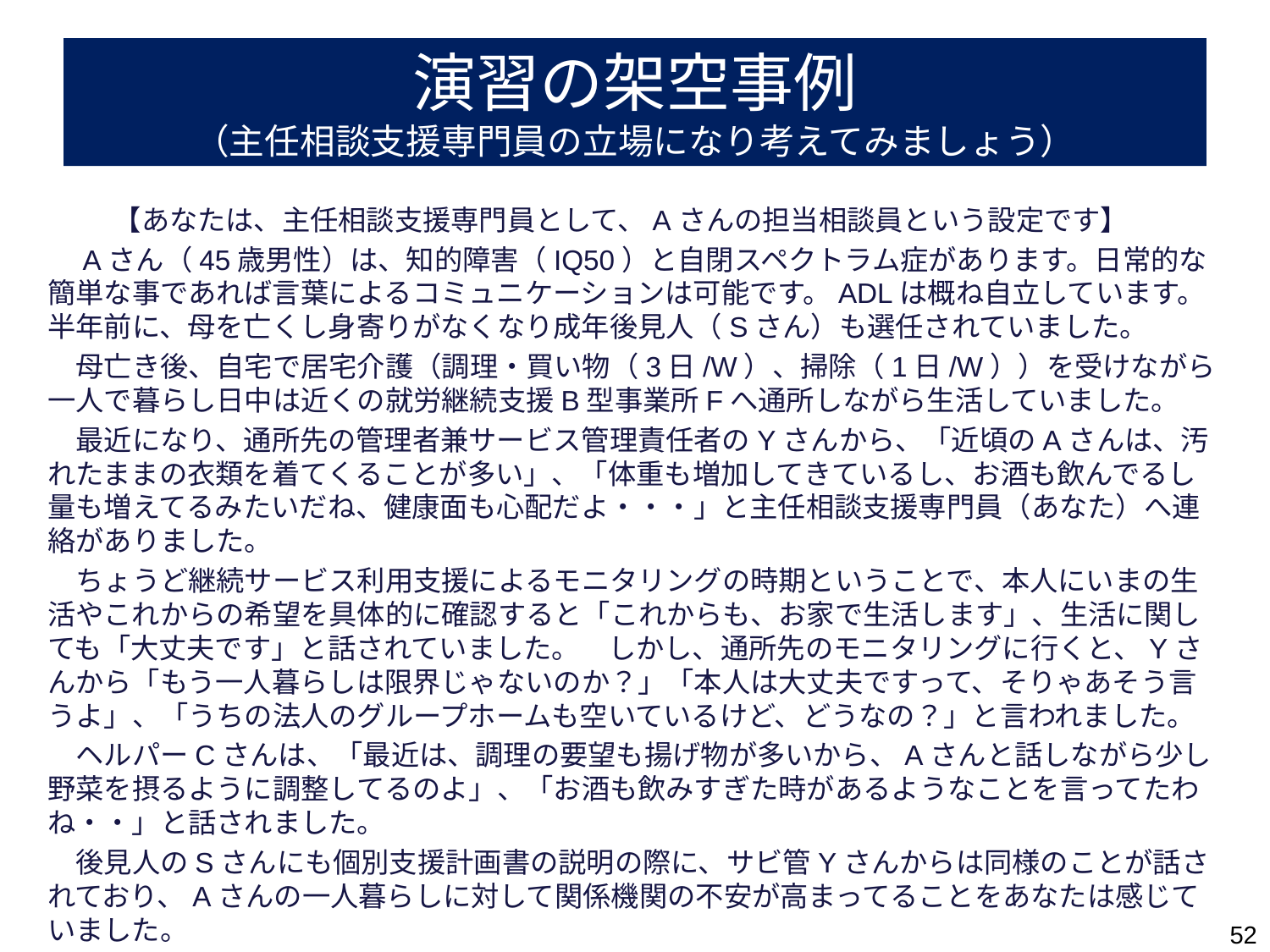

# 演習の架空事例 （主任相談支援専門員の立場になり考えてみましょう）
【あなたは、主任相談支援専門員として、Aさんの担当相談員という設定です】
　Aさん（45歳男性）は、知的障害（IQ50）と自閉スペクトラム症があります。日常的な簡単な事であれば言葉によるコミュニケーションは可能です。ADLは概ね自立しています。半年前に、母を亡くし身寄りがなくなり成年後見人（Sさん）も選任されていました。
　母亡き後、自宅で居宅介護（調理・買い物（3日/W）、掃除（1日/W））を受けながら一人で暮らし日中は近くの就労継続支援B型事業所Fへ通所しながら生活していました。
　最近になり、通所先の管理者兼サービス管理責任者のYさんから、「近頃のAさんは、汚れたままの衣類を着てくることが多い」、「体重も増加してきているし、お酒も飲んでるし量も増えてるみたいだね、健康面も心配だよ・・・」と主任相談支援専門員（あなた）へ連絡がありました。
　ちょうど継続サービス利用支援によるモニタリングの時期ということで、本人にいまの生活やこれからの希望を具体的に確認すると「これからも、お家で生活します」、生活に関しても「大丈夫です」と話されていました。　しかし、通所先のモニタリングに行くと、Yさんから「もう一人暮らしは限界じゃないのか？」「本人は大丈夫ですって、そりゃあそう言うよ」、「うちの法人のグループホームも空いているけど、どうなの？」と言われました。
　ヘルパーCさんは、「最近は、調理の要望も揚げ物が多いから、Aさんと話しながら少し野菜を摂るように調整してるのよ」、「お酒も飲みすぎた時があるようなことを言ってたわね・・」と話されました。
　後見人のSさんにも個別支援計画書の説明の際に、サビ管Yさんからは同様のことが話されており、Aさんの一人暮らしに対して関係機関の不安が高まってることをあなたは感じていました。
　そんな折に、Aさんは体調を崩し2週間の入院が必要になりました。　　（次に続く）
52